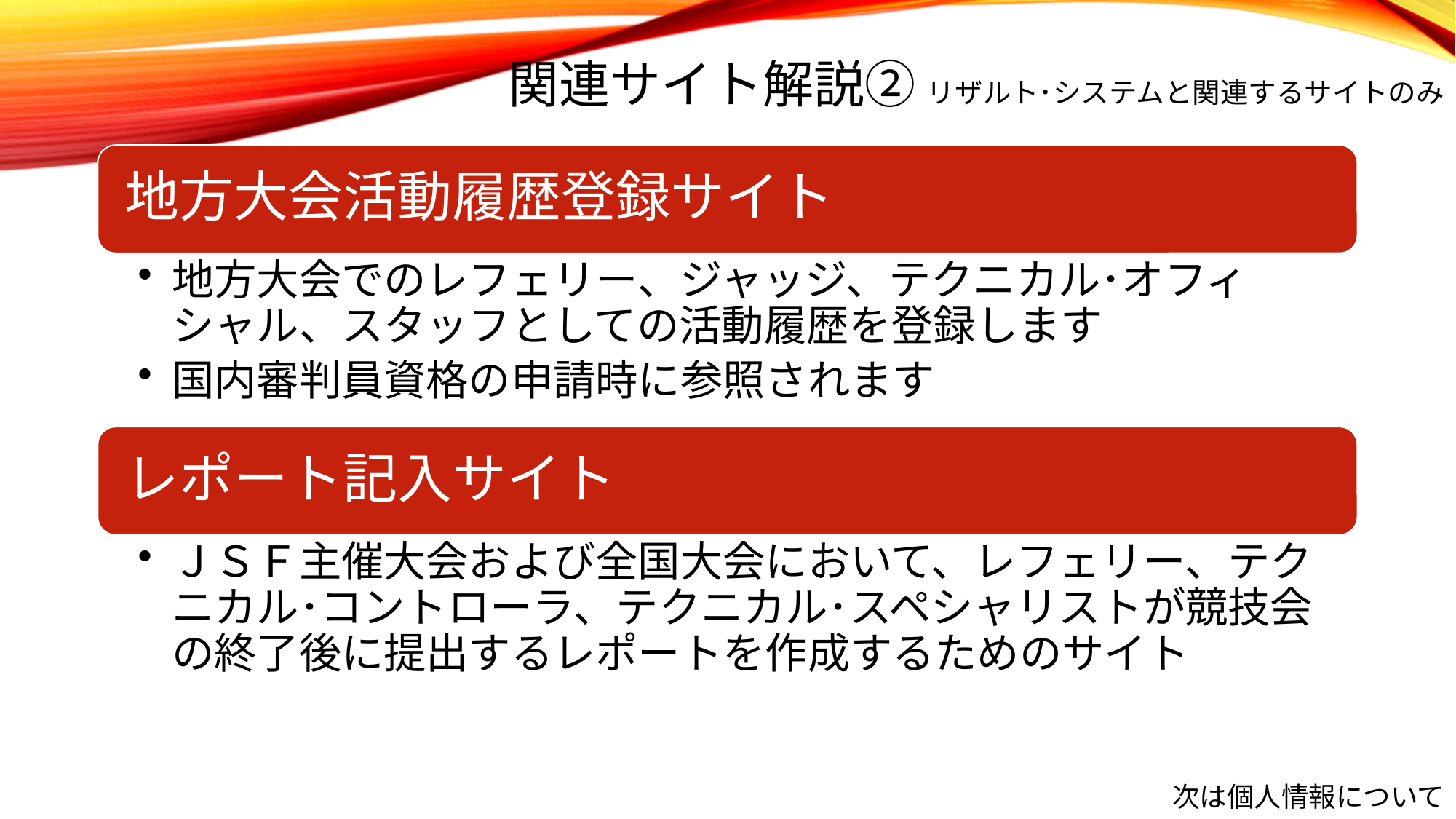

# 関連サイト解説② リザルト･システムと関連するサイトのみ
地方大会活動履歴登録サイト
地方大会でのレフェリー、ジャッジ、テクニカル･オフィシャル、スタッフとしての活動履歴を登録します
国内審判員資格の申請時に参照されます
レポート記入サイト
ＪＳＦ主催大会および全国大会において、レフェリー、テクニカル･コントローラ、テクニカル･スペシャリストが競技会の終了後に提出するレポートを作成するためのサイト
次は個人情報について